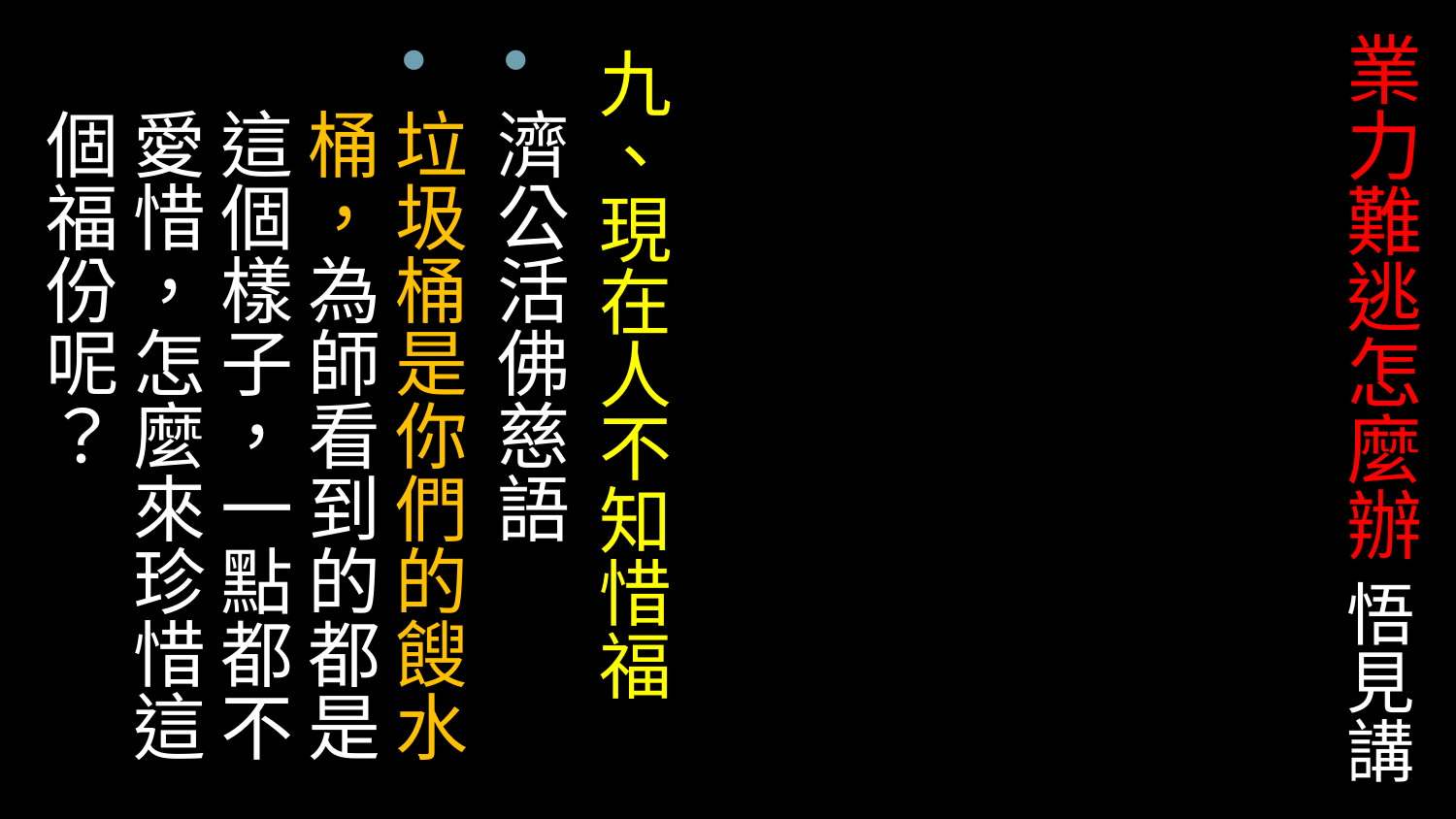

# 業力難逃怎麼辦 悟見講
九、現在人不知惜福
濟公活佛慈語
垃圾桶是你們的餿水桶，為師看到的都是這個樣子，一點都不愛惜，怎麼來珍惜這個福份呢？